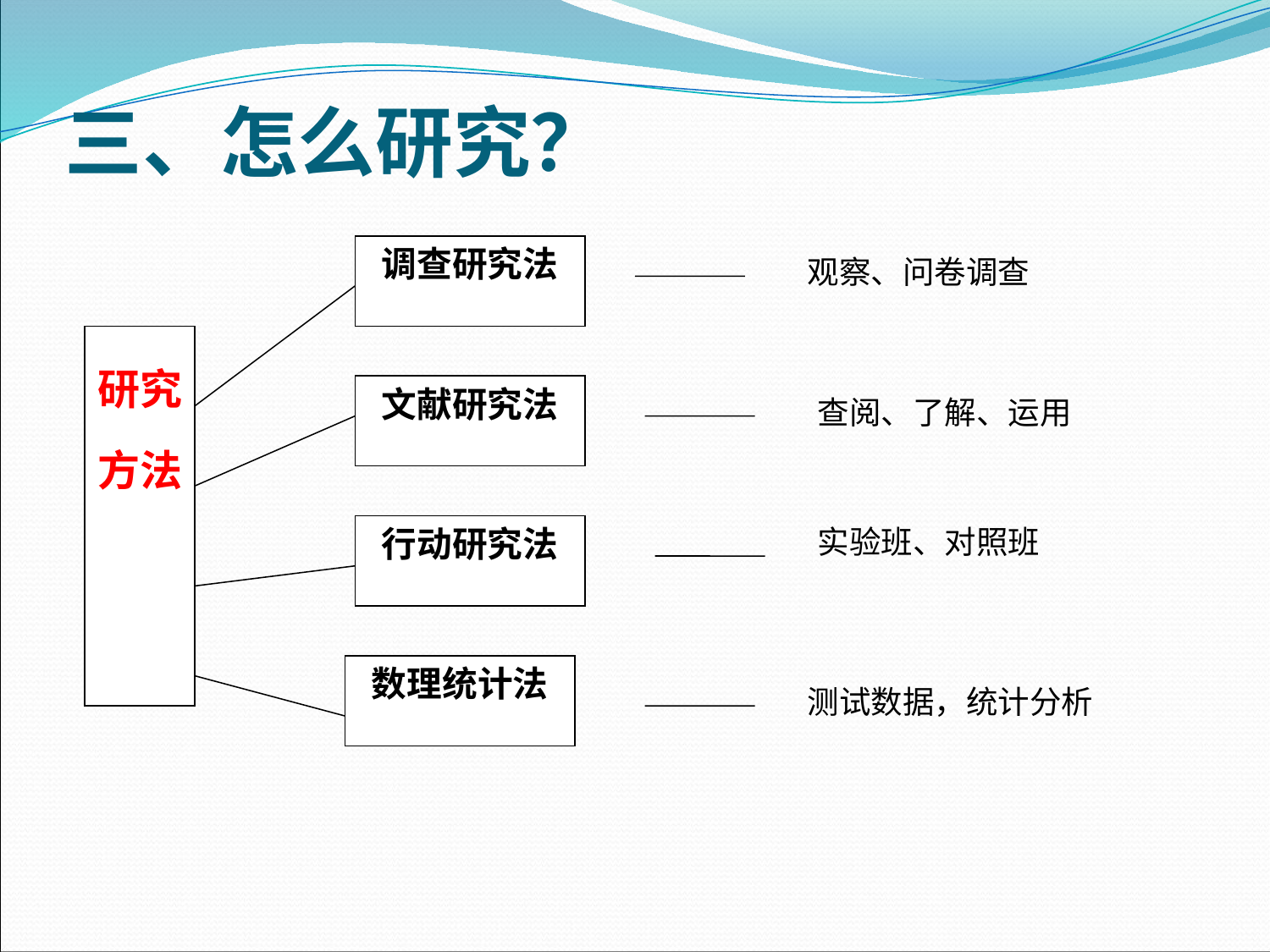

# 三、怎么研究？
调查研究法
观察、问卷调查

研究
方法
文献研究法
查阅、了解、运用

行动研究法
实验班、对照班

数理统计法

测试数据，统计分析